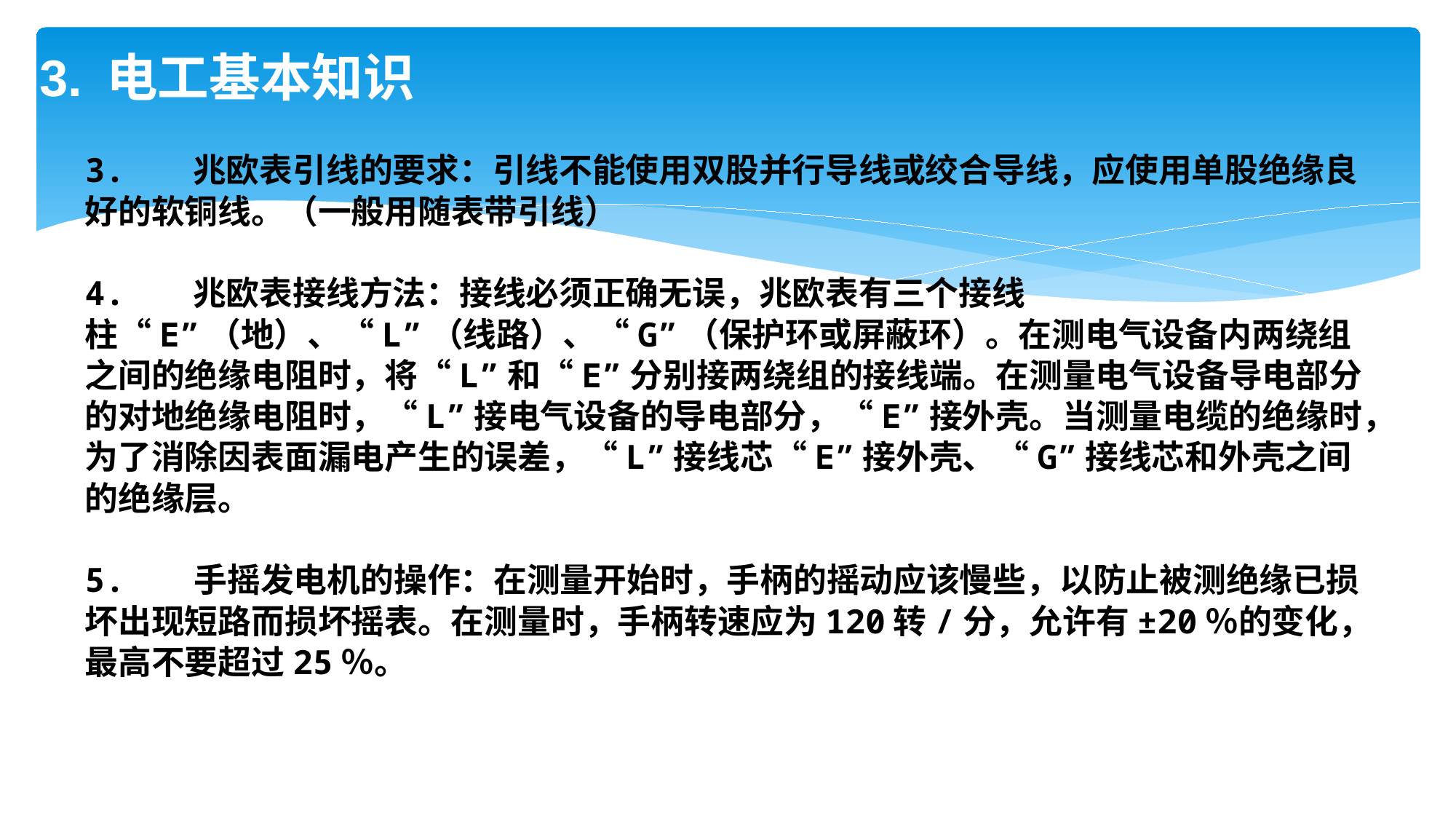

# 3. 电工基本知识
3.   兆欧表引线的要求：引线不能使用双股并行导线或绞合导线，应使用单股绝缘良好的软铜线。（一般用随表带引线）

4.   兆欧表接线方法：接线必须正确无误，兆欧表有三个接线柱“E”（地）、“L”（线路）、“G”（保护环或屏蔽环）。在测电气设备内两绕组之间的绝缘电阻时，将“L”和“E”分别接两绕组的接线端。在测量电气设备导电部分的对地绝缘电阻时，“L”接电气设备的导电部分，“E”接外壳。当测量电缆的绝缘时，为了消除因表面漏电产生的误差，“L”接线芯“E”接外壳、“G”接线芯和外壳之间的绝缘层。

5.	手摇发电机的操作：在测量开始时，手柄的摇动应该慢些，以防止被测绝缘已损坏出现短路而损坏摇表。在测量时，手柄转速应为120转/分，允许有±20％的变化，最高不要超过25％。